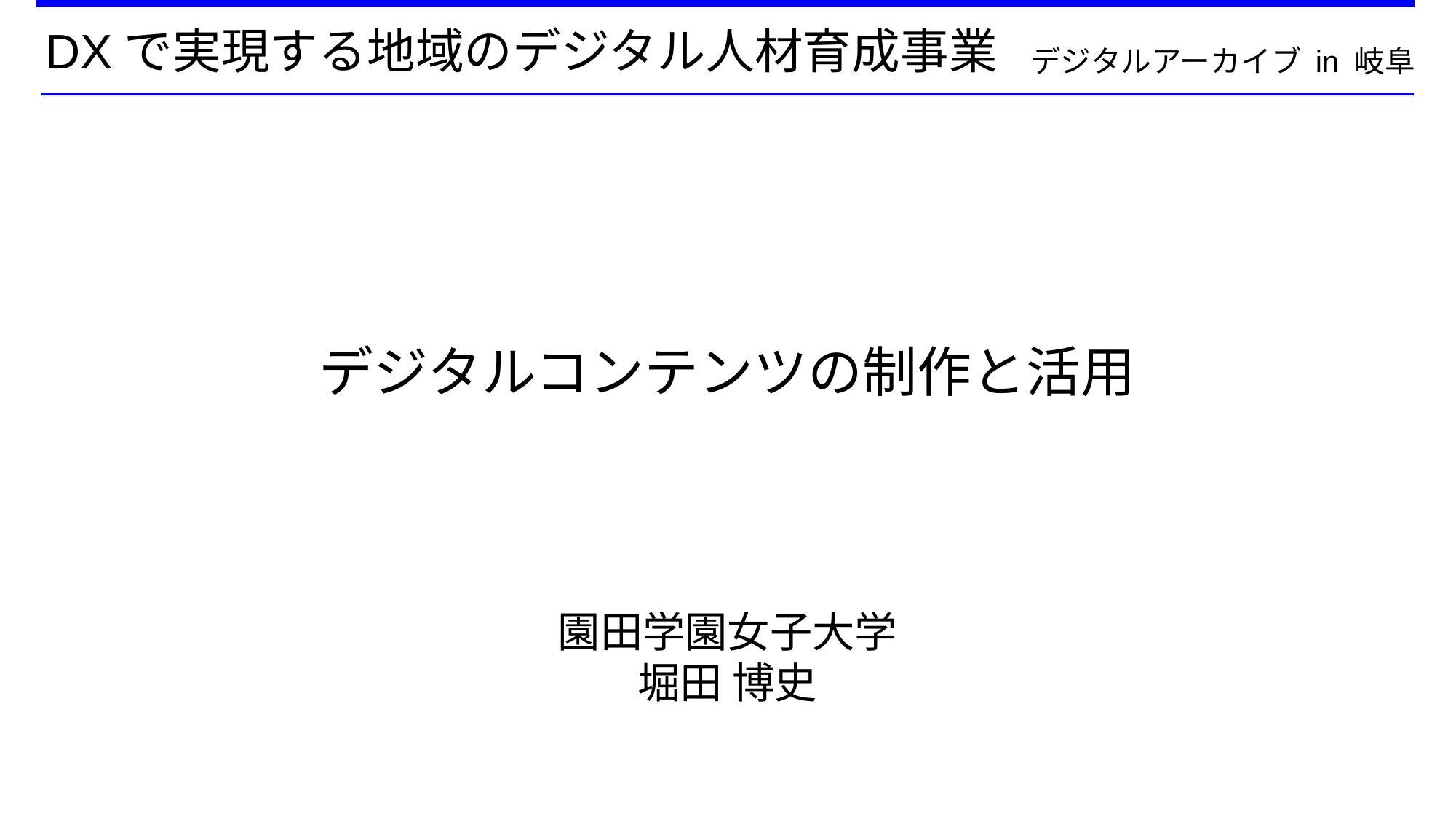

DXで実現する地域のデジタル人材育成事業
デジタルアーカイブ in 岐阜
デジタルコンテンツの制作と活用
園田学園女子大学
堀田 博史